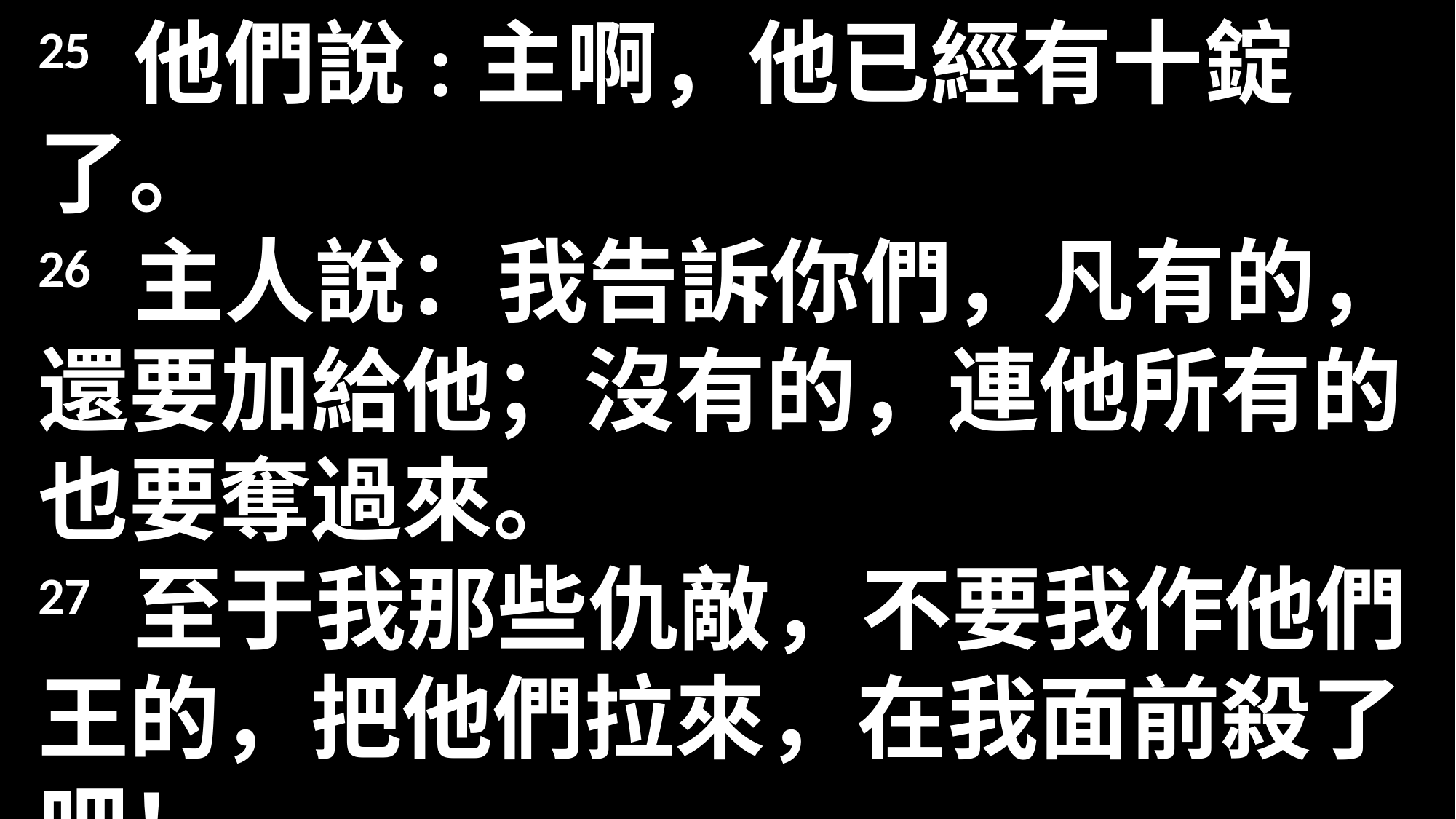

25 他們說:主啊，他已經有十錠了。
26 主人說：我告訴你們，凡有的，還要加給他；沒有的，連他所有的也要奪過來。
27 至于我那些仇敵，不要我作他們王的，把他們拉來，在我面前殺了吧！